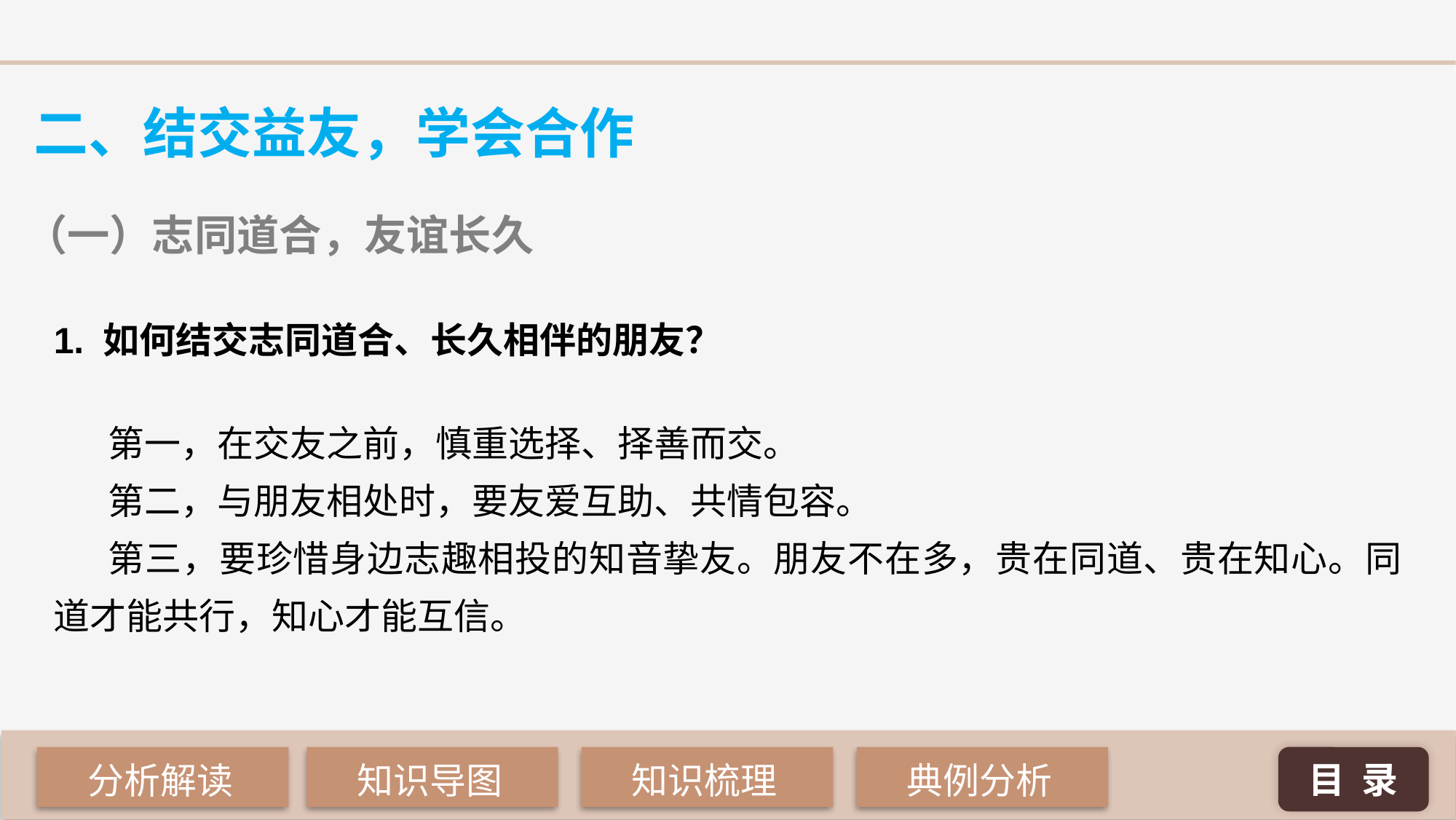

二、结交益友，学会合作
（一）志同道合，友谊长久
1. 如何结交志同道合、长久相伴的朋友？
第一，在交友之前，慎重选择、择善而交。
第二，与朋友相处时，要友爱互助、共情包容。
第三，要珍惜身边志趣相投的知音挚友。朋友不在多，贵在同道、贵在知心。同道才能共行，知心才能互信。